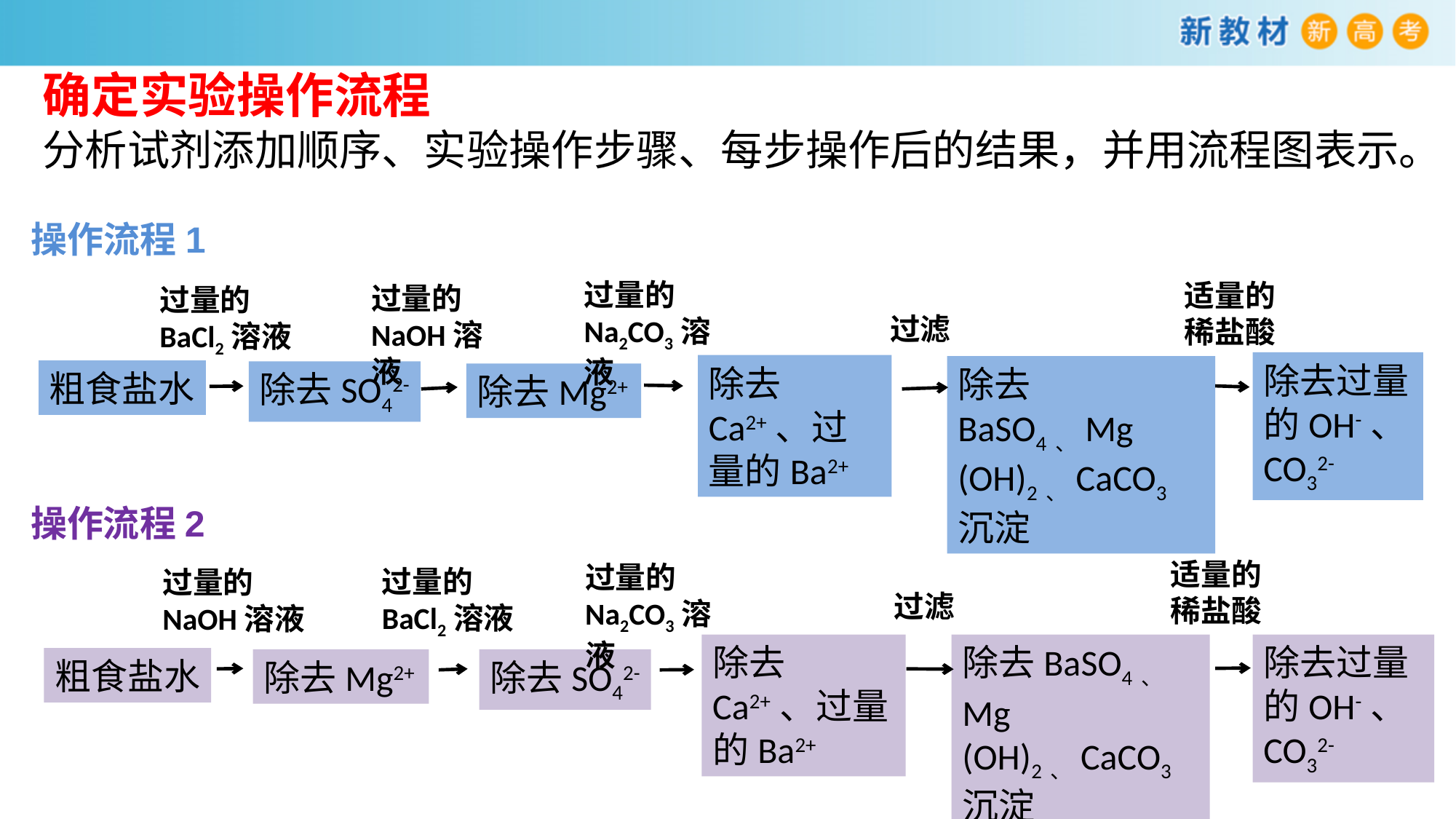

确定实验操作流程
分析试剂添加顺序、实验操作步骤、每步操作后的结果，并用流程图表示。
操作流程1
过量的Na2CO3溶液
适量的稀盐酸
过量的NaOH溶液
过量的BaCl2溶液
过滤
除去过量的OH-、CO32-
除去Ca2+、过量的Ba2+
除去BaSO4、Mg
(OH)2、CaCO3沉淀
粗食盐水
除去SO42-
除去Mg2+
操作流程2
适量的稀盐酸
过量的Na2CO3溶液
过量的BaCl2溶液
过量的NaOH溶液
过滤
除去Ca2+、过量的Ba2+
除去过量的OH-、CO32-
除去BaSO4、Mg
(OH)2、CaCO3沉淀
粗食盐水
除去Mg2+
除去SO42-